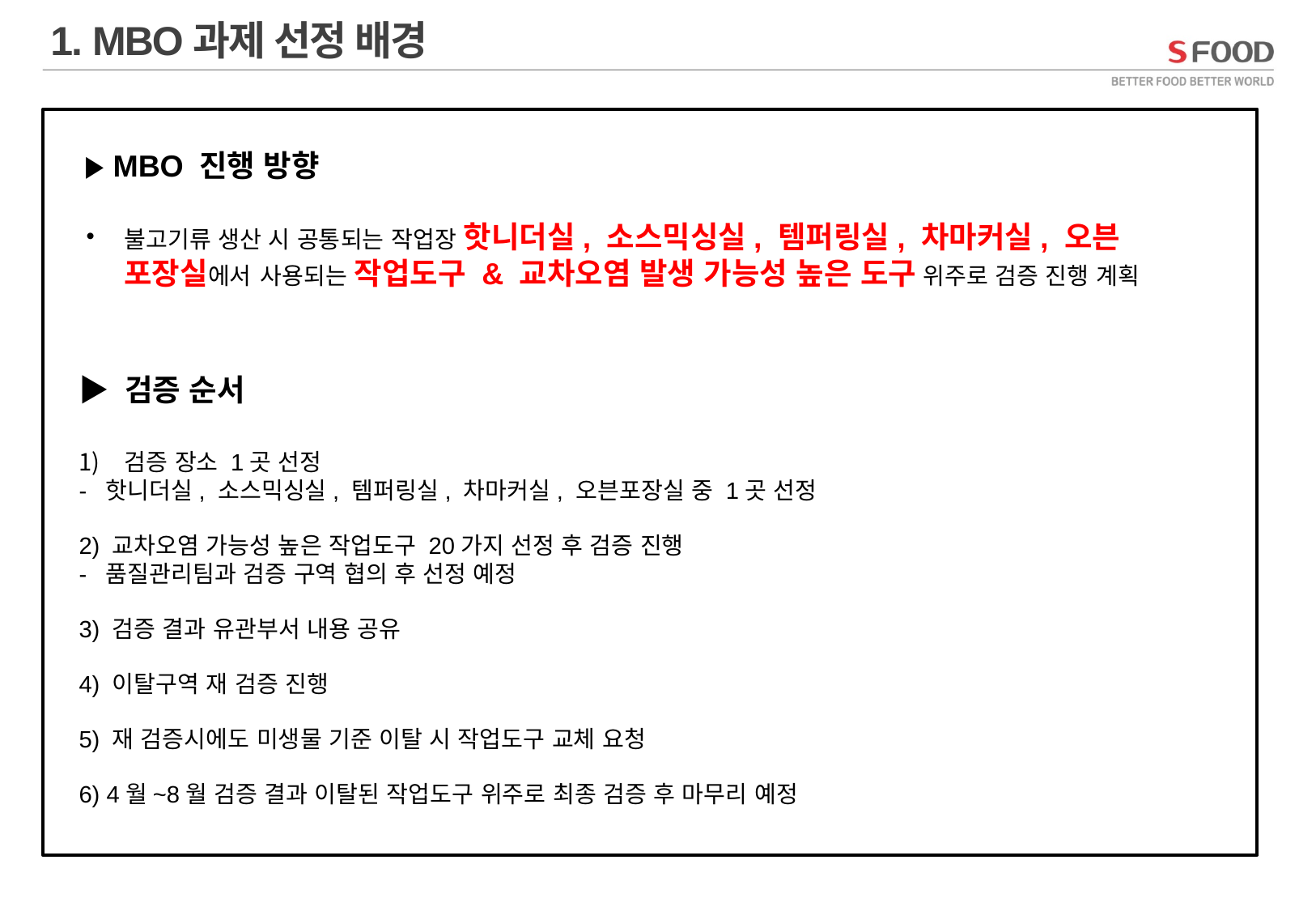

1. MBO과제 선정 배경

▶ MBO 진행 방향
불고기류 생산 시 공통되는 작업장 핫니더실, 소스믹싱실, 템퍼링실, 차마커실, 오븐 포장실에서 사용되는 작업도구 & 교차오염 발생 가능성 높은 도구 위주로 검증 진행 계획
▶ 검증 순서
검증 장소 1곳 선정
-  핫니더실, 소스믹싱실, 템퍼링실, 차마커실, 오븐포장실 중 1곳 선정
2) 교차오염 가능성 높은 작업도구 20가지 선정 후 검증 진행
-  품질관리팀과 검증 구역 협의 후 선정 예정
3) 검증 결과 유관부서 내용 공유
4) 이탈구역 재 검증 진행
5) 재 검증시에도 미생물 기준 이탈 시 작업도구 교체 요청
6) 4월~8월 검증 결과 이탈된 작업도구 위주로 최종 검증 후 마무리 예정